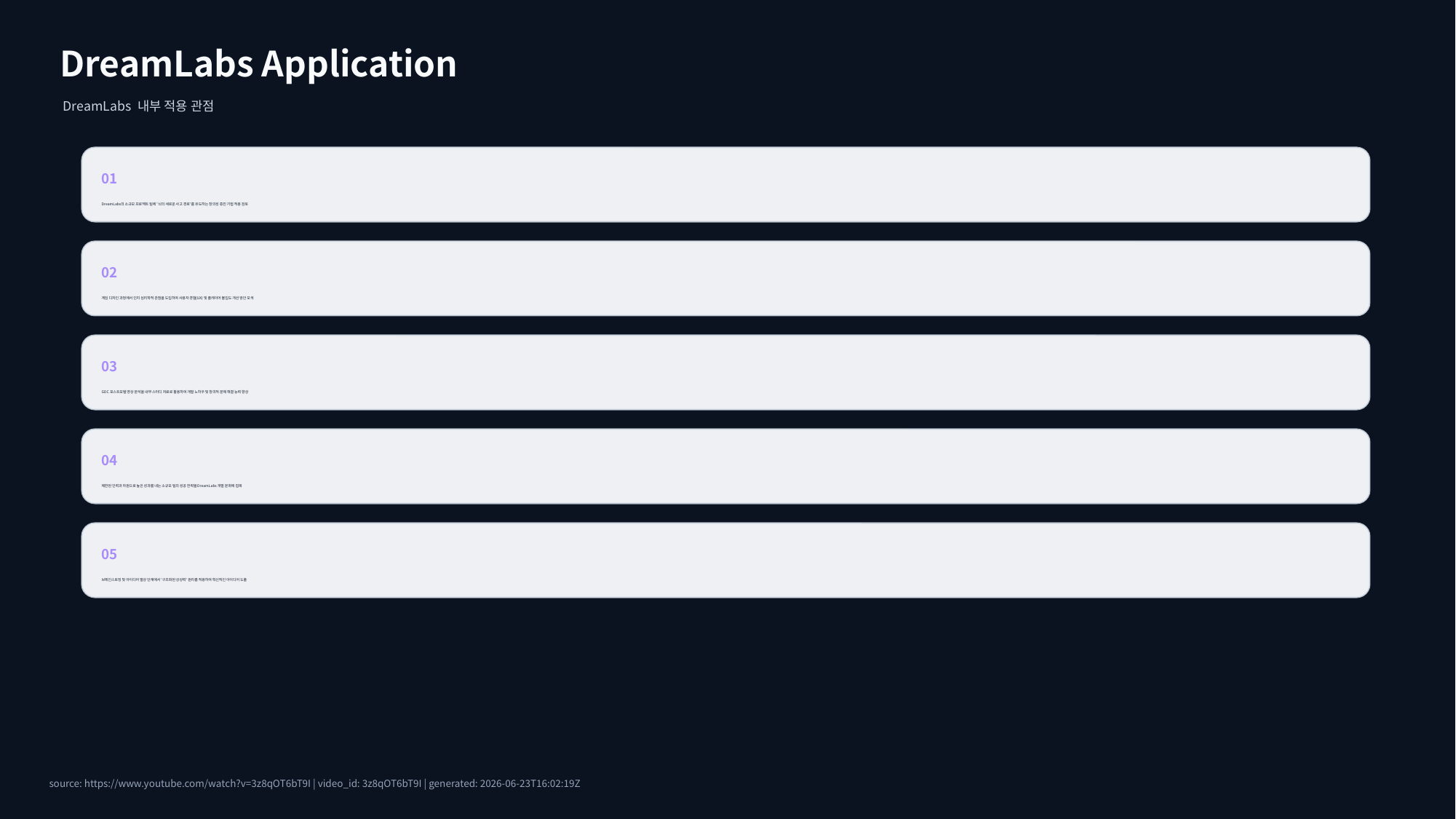

DreamLabs Application
DreamLabs 내부 적용 관점

01
DreamLabs의 소규모 프로젝트 팀에 '뇌의 새로운 사고 경로'를 유도하는 창의성 증진 기법 적용 검토

02
게임 디자인 과정에서 인지 심리학적 관점을 도입하여 사용자 경험(UX) 및 플레이어 몰입도 개선 방안 모색

03
GDC 포스트모템 영상 분석을 내부 스터디 자료로 활용하여 개발 노하우 및 창의적 문제 해결 능력 향상

04
제한된 인력과 자원으로 높은 성과를 내는 소규모 팀의 성공 전략을 DreamLabs 개발 문화에 접목

05
브레인스토밍 및 아이디어 발상 단계에서 '구조화된 상상력' 원리를 적용하여 혁신적인 아이디어 도출
source: https://www.youtube.com/watch?v=3z8qOT6bT9I | video_id: 3z8qOT6bT9I | generated: 2026-06-23T16:02:19Z